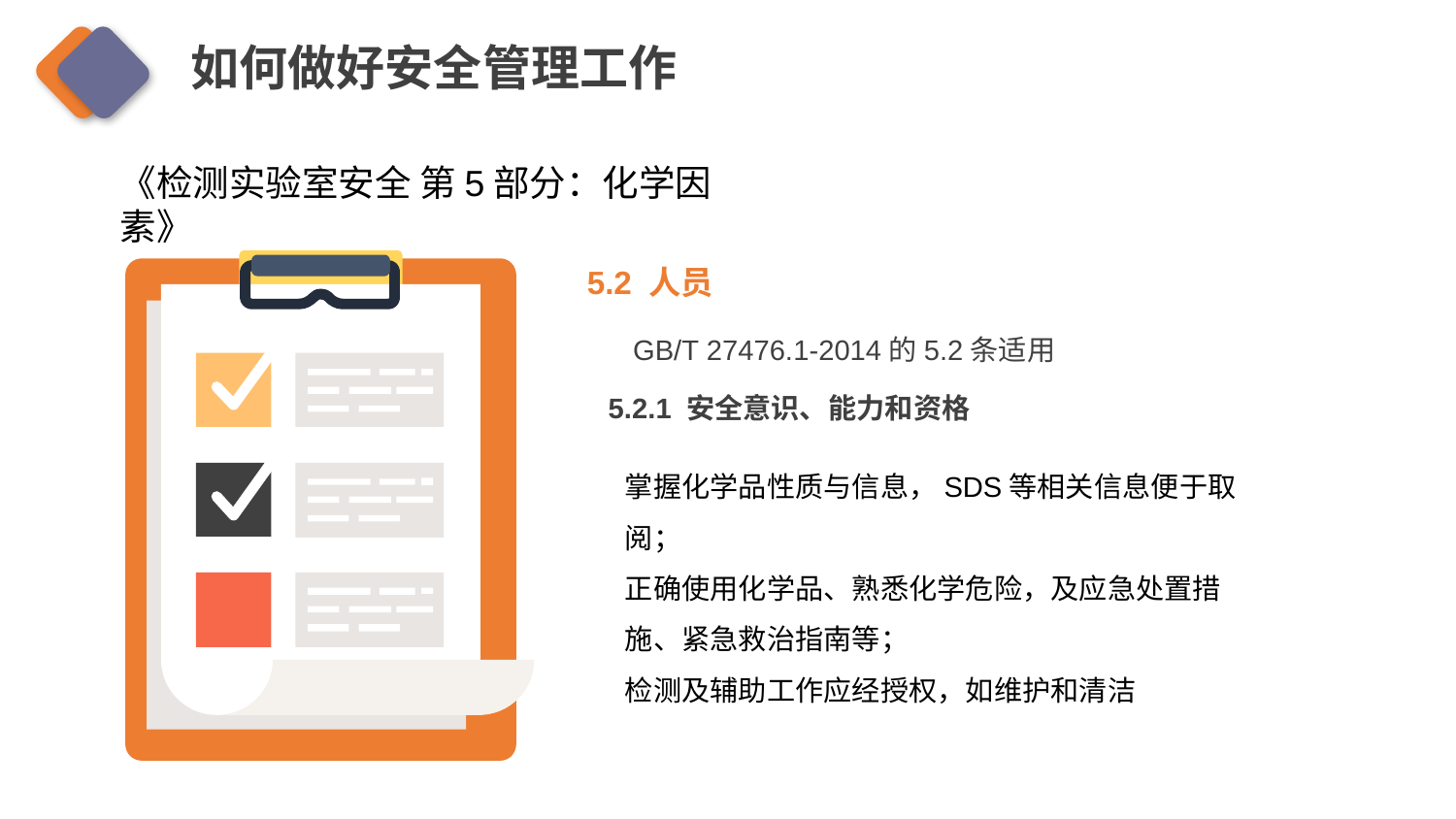

如何做好安全管理工作
《检测实验室安全 第5部分：化学因素》

5.2 人员
 GB/T 27476.1-2014的5.2条适用
5.2.1 安全意识、能力和资格
掌握化学品性质与信息，SDS等相关信息便于取阅；
正确使用化学品、熟悉化学危险，及应急处置措施、紧急救治指南等；
检测及辅助工作应经授权，如维护和清洁